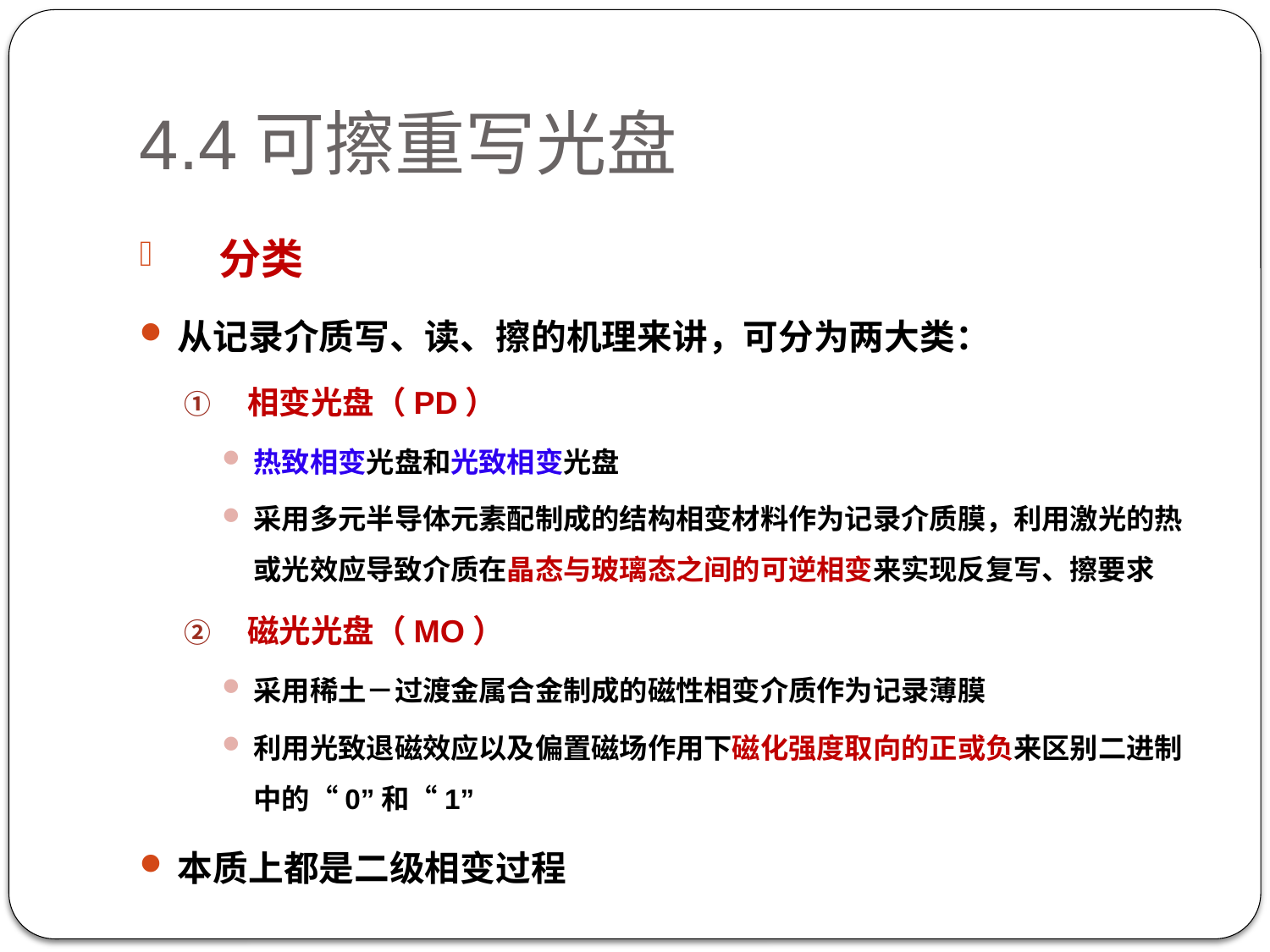

# 4.4可擦重写光盘
分类
从记录介质写、读、擦的机理来讲，可分为两大类：
相变光盘（PD）
热致相变光盘和光致相变光盘
采用多元半导体元素配制成的结构相变材料作为记录介质膜，利用激光的热或光效应导致介质在晶态与玻璃态之间的可逆相变来实现反复写、擦要求
磁光光盘（MO）
采用稀土－过渡金属合金制成的磁性相变介质作为记录薄膜
利用光致退磁效应以及偏置磁场作用下磁化强度取向的正或负来区别二进制中的“0”和“1”
本质上都是二级相变过程